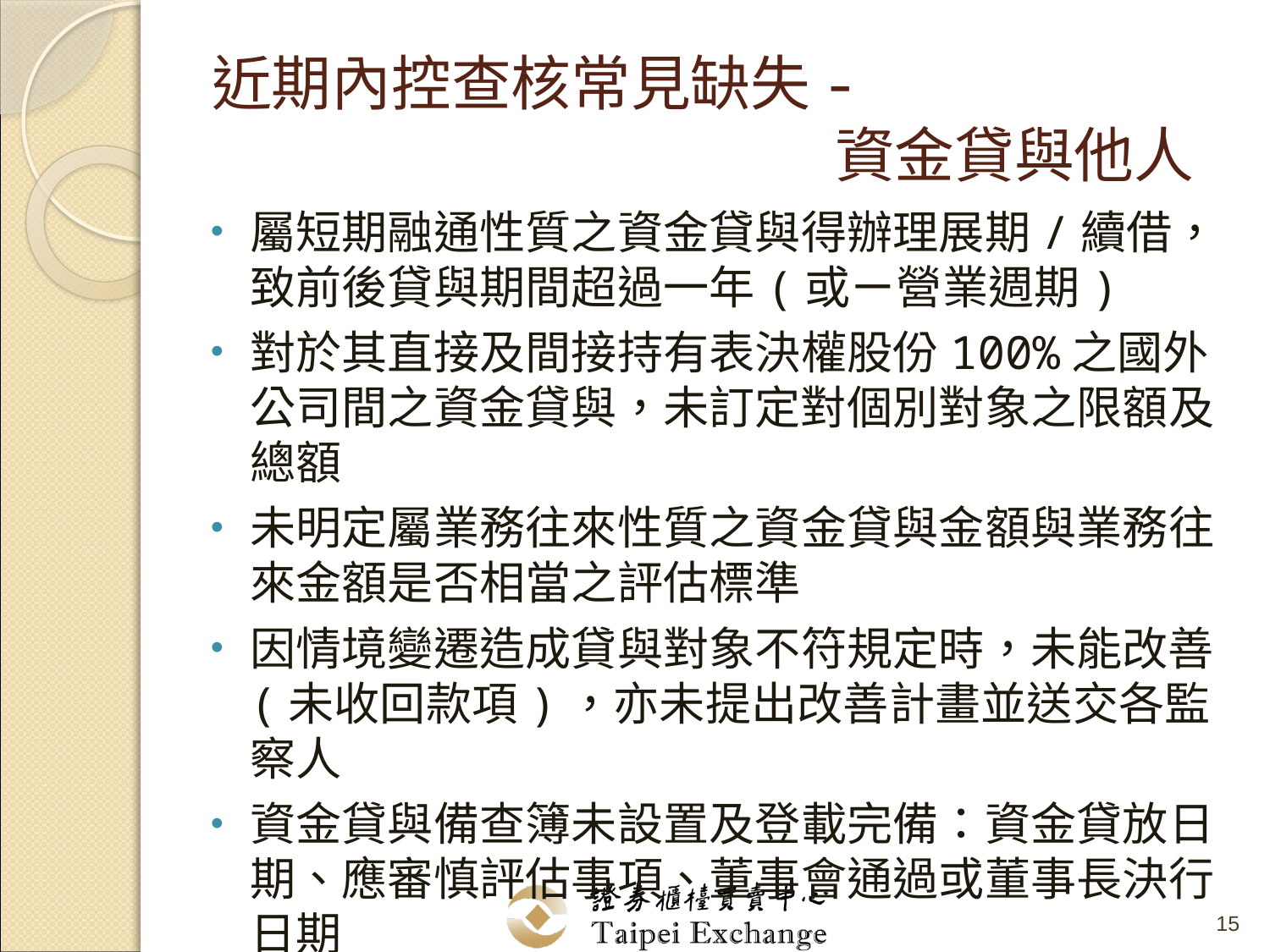

# 近期內控查核常見缺失- 資金貸與他人
屬短期融通性質之資金貸與得辦理展期/續借，致前後貸與期間超過一年(或ㄧ營業週期)
對於其直接及間接持有表決權股份100%之國外公司間之資金貸與，未訂定對個別對象之限額及總額
未明定屬業務往來性質之資金貸與金額與業務往來金額是否相當之評估標準
因情境變遷造成貸與對象不符規定時，未能改善(未收回款項)，亦未提出改善計畫並送交各監察人
資金貸與備查簿未設置及登載完備：資金貸放日期、應審慎評估事項、董事會通過或董事長決行日期

15